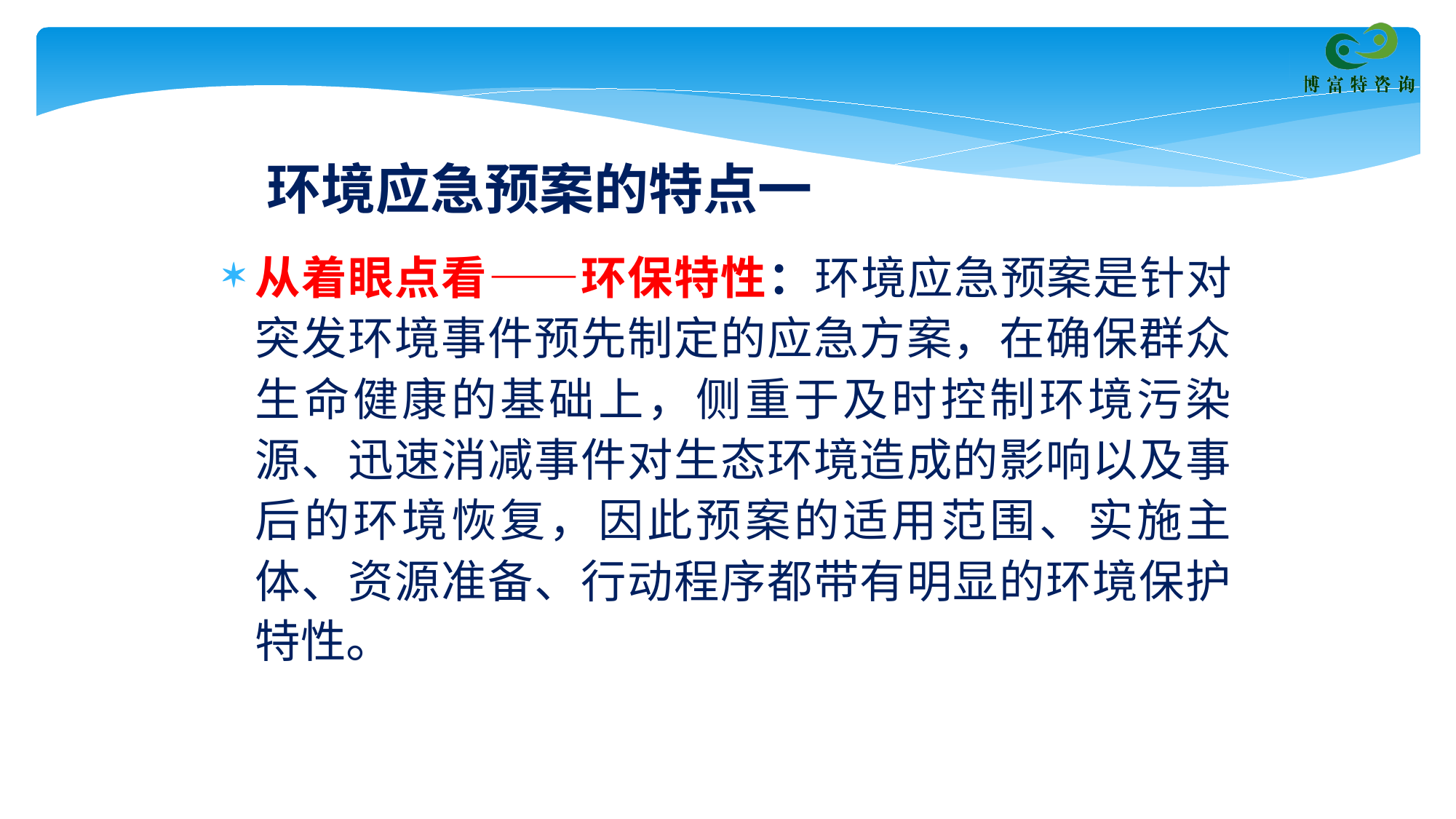

环境应急预案的特点一
从着眼点看——环保特性：环境应急预案是针对突发环境事件预先制定的应急方案，在确保群众生命健康的基础上，侧重于及时控制环境污染源、迅速消减事件对生态环境造成的影响以及事后的环境恢复，因此预案的适用范围、实施主体、资源准备、行动程序都带有明显的环境保护特性。